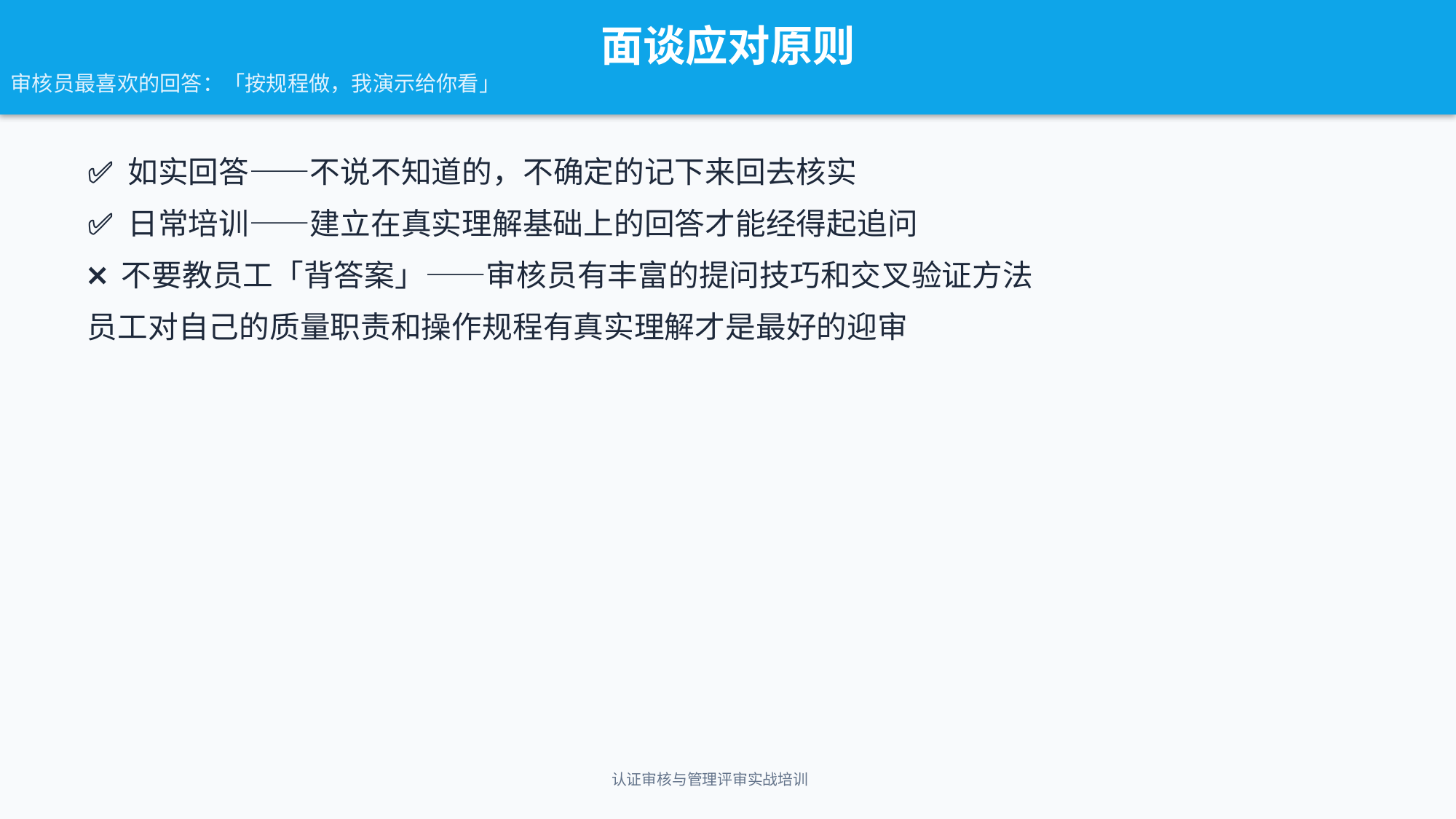

面谈应对原则
审核员最喜欢的回答：「按规程做，我演示给你看」
✅ 如实回答——不说不知道的，不确定的记下来回去核实
✅ 日常培训——建立在真实理解基础上的回答才能经得起追问
❌ 不要教员工「背答案」——审核员有丰富的提问技巧和交叉验证方法
员工对自己的质量职责和操作规程有真实理解才是最好的迎审
认证审核与管理评审实战培训